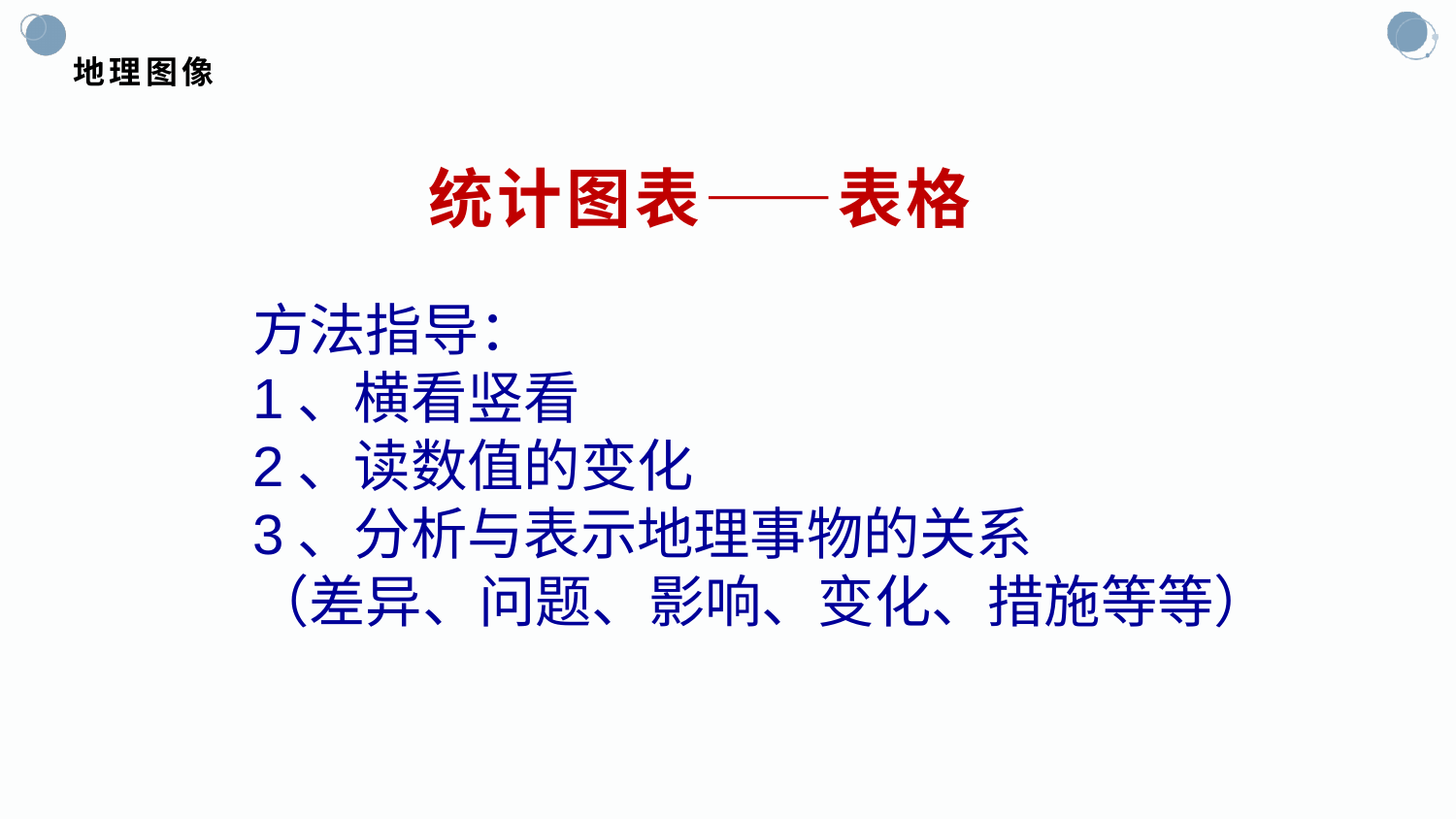

地理图像

统计图表——表格
方法指导：
1、横看竖看
2、读数值的变化
3、分析与表示地理事物的关系
（差异、问题、影响、变化、措施等等）